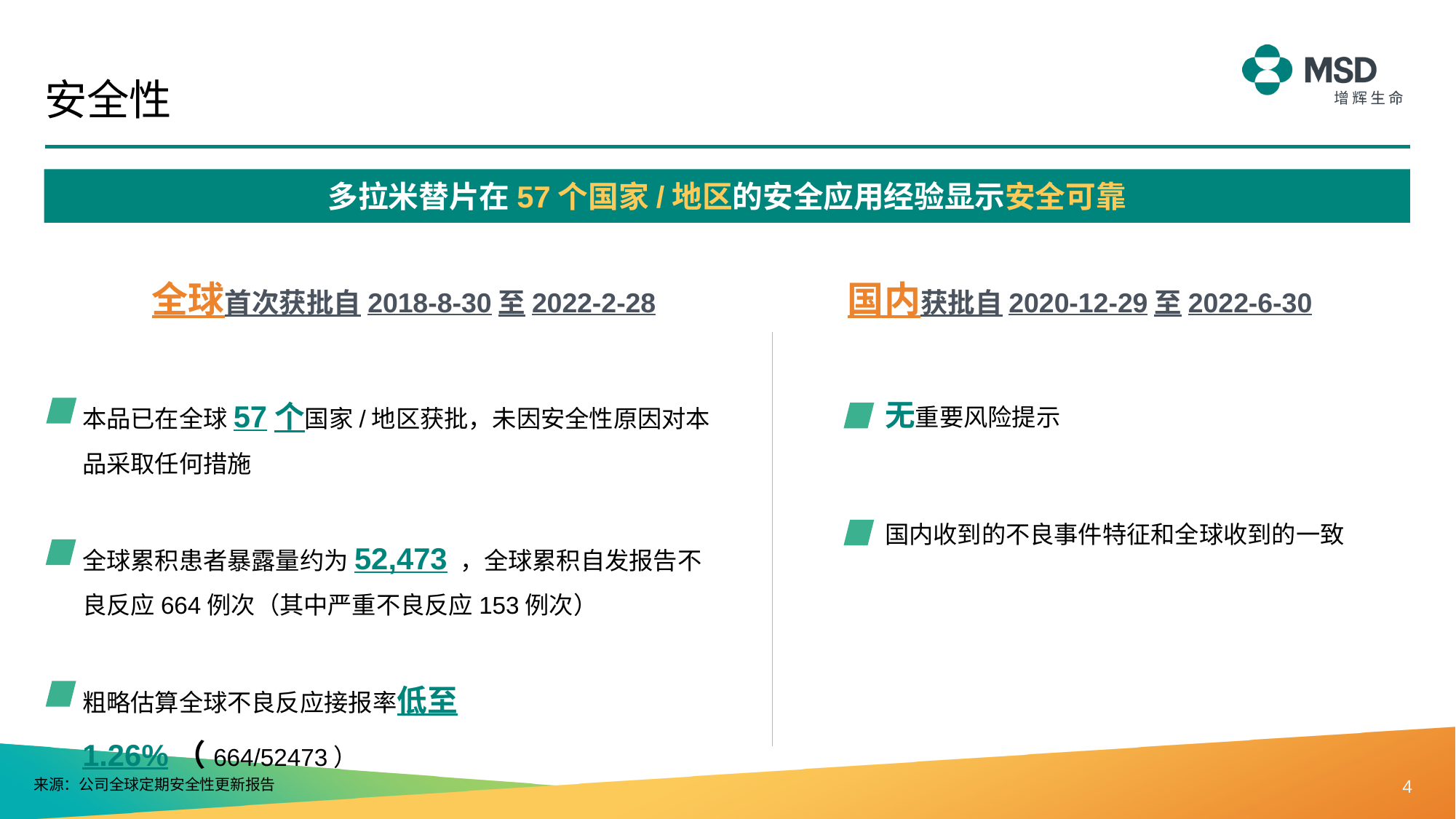

安全性
多拉米替片在57个国家/地区的安全应用经验显示安全可靠
国内获批自2020-12-29至2022-6-30
全球首次获批自2018-8-30至2022-2-28
本品已在全球57个国家/地区获批，未因安全性原因对本品采取任何措施

全球累积患者暴露量约为52,473 ，全球累积自发报告不良反应664例次（其中严重不良反应153例次）

粗略估算全球不良反应接报率低至1.26%（664/52473）
无重要风险提示

国内收到的不良事件特征和全球收到的一致

来源：公司全球定期安全性更新报告
4